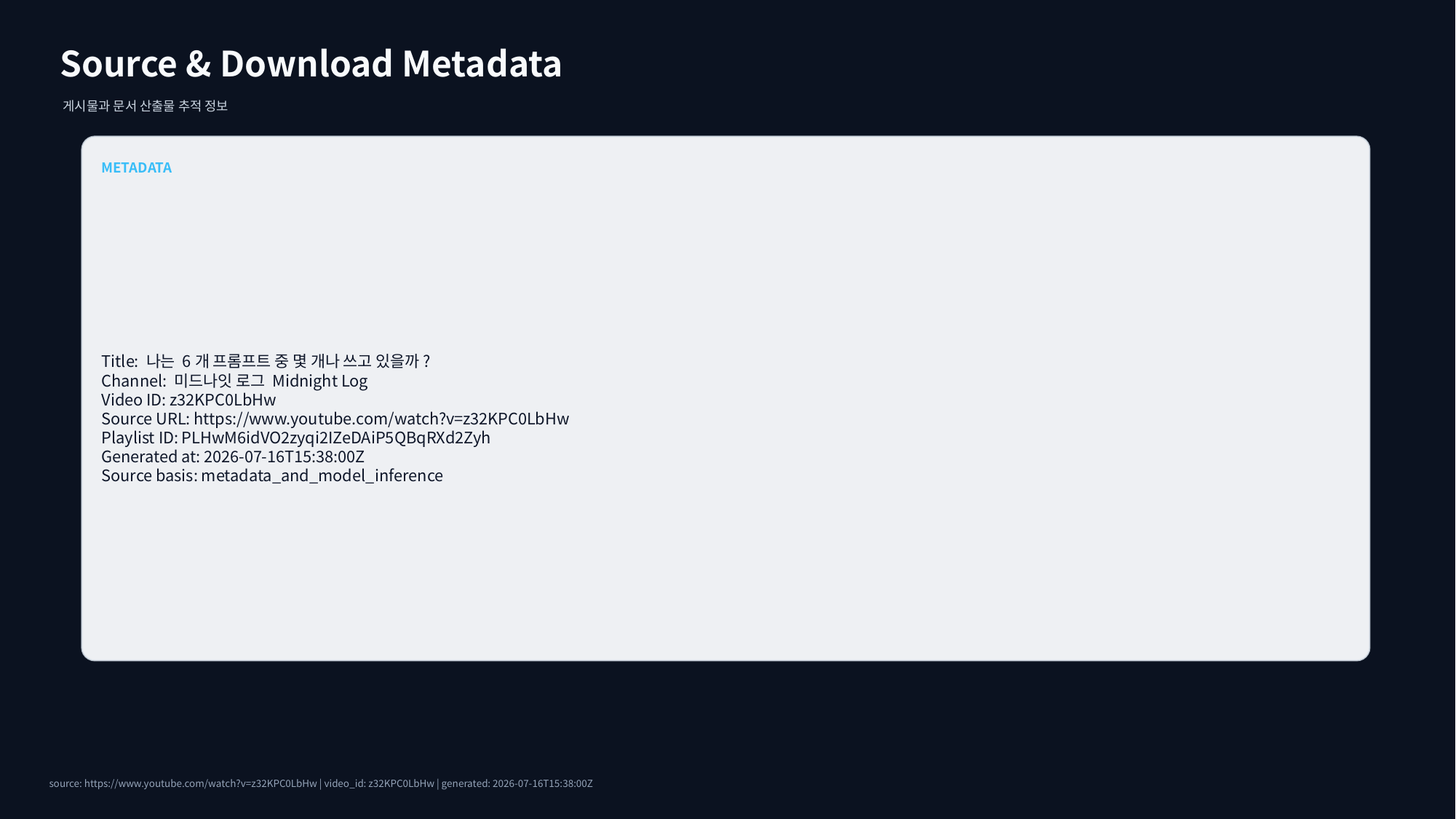

Source & Download Metadata
게시물과 문서 산출물 추적 정보

METADATA
Title: 나는 6개 프롬프트 중 몇 개나 쓰고 있을까?
Channel: 미드나잇 로그 Midnight Log
Video ID: z32KPC0LbHw
Source URL: https://www.youtube.com/watch?v=z32KPC0LbHw
Playlist ID: PLHwM6idVO2zyqi2IZeDAiP5QBqRXd2Zyh
Generated at: 2026-07-16T15:38:00Z
Source basis: metadata_and_model_inference
source: https://www.youtube.com/watch?v=z32KPC0LbHw | video_id: z32KPC0LbHw | generated: 2026-07-16T15:38:00Z